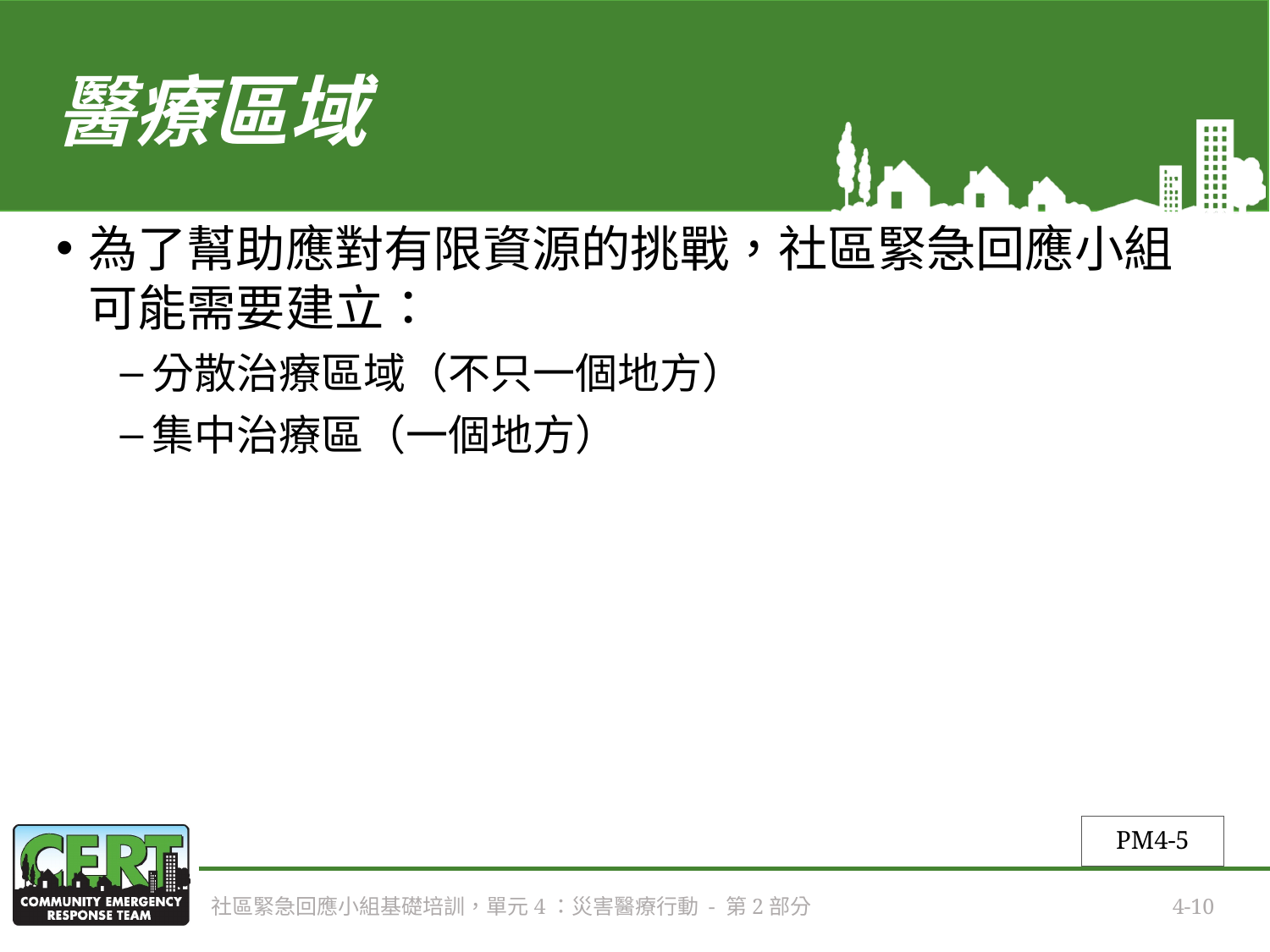

# 醫療區域
為了幫助應對有限資源的挑戰，社區緊急回應小組可能需要建立：
分散治療區域（不只一個地方）
集中治療區（一個地方）
PM4-5
社區緊急回應小組基礎培訓，單元4：災害醫療行動 - 第2部分
4-10